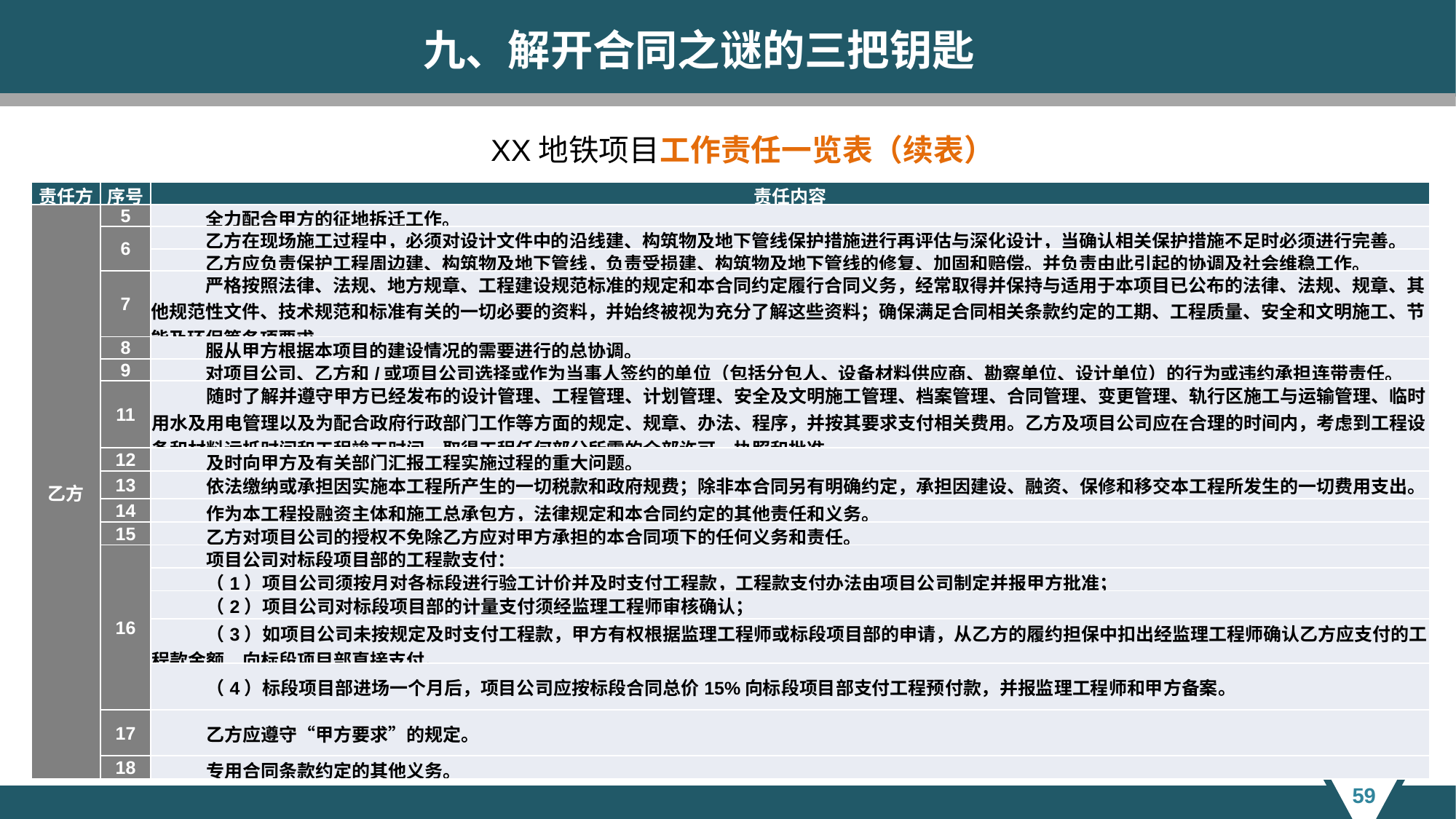

九、解开合同之谜的三把钥匙
XX地铁项目工作责任一览表（续表）
| 责任方 | 序号 | 责任内容 |
| --- | --- | --- |
| 乙方 | 5 | 全力配合甲方的征地拆迁工作。 |
|  | 6 | 乙方在现场施工过程中，必须对设计文件中的沿线建、构筑物及地下管线保护措施进行再评估与深化设计，当确认相关保护措施不足时必须进行完善。 |
|  |  | 乙方应负责保护工程周边建、构筑物及地下管线，负责受损建、构筑物及地下管线的修复、加固和赔偿。并负责由此引起的协调及社会维稳工作。 |
|  | 7 | 严格按照法律、法规、地方规章、工程建设规范标准的规定和本合同约定履行合同义务，经常取得并保持与适用于本项目已公布的法律、法规、规章、其他规范性文件、技术规范和标准有关的一切必要的资料，并始终被视为充分了解这些资料；确保满足合同相关条款约定的工期、工程质量、安全和文明施工、节能及环保等各项要求。 |
|  | 8 | 服从甲方根据本项目的建设情况的需要进行的总协调。 |
|  | 9 | 对项目公司、乙方和/或项目公司选择或作为当事人签约的单位（包括分包人、设备材料供应商、勘察单位、设计单位）的行为或违约承担连带责任。 |
|  | 11 | 随时了解并遵守甲方已经发布的设计管理、工程管理、计划管理、安全及文明施工管理、档案管理、合同管理、变更管理、轨行区施工与运输管理、临时用水及用电管理以及为配合政府行政部门工作等方面的规定、规章、办法、程序，并按其要求支付相关费用。乙方及项目公司应在合理的时间内，考虑到工程设备和材料运抵时间和工程竣工时间，取得工程任何部分所需的全部许可、执照和批准。 |
|  | 12 | 及时向甲方及有关部门汇报工程实施过程的重大问题。 |
|  | 13 | 依法缴纳或承担因实施本工程所产生的一切税款和政府规费；除非本合同另有明确约定，承担因建设、融资、保修和移交本工程所发生的一切费用支出。 |
|  | 14 | 作为本工程投融资主体和施工总承包方，法律规定和本合同约定的其他责任和义务。 |
|  | 15 | 乙方对项目公司的授权不免除乙方应对甲方承担的本合同项下的任何义务和责任。 |
|  | 16 | 项目公司对标段项目部的工程款支付： |
|  |  | （1）项目公司须按月对各标段进行验工计价并及时支付工程款，工程款支付办法由项目公司制定并报甲方批准； |
|  |  | （2）项目公司对标段项目部的计量支付须经监理工程师审核确认； |
|  |  | （3）如项目公司未按规定及时支付工程款，甲方有权根据监理工程师或标段项目部的申请，从乙方的履约担保中扣出经监理工程师确认乙方应支付的工程款金额，向标段项目部直接支付。 |
|  |  | （4）标段项目部进场一个月后，项目公司应按标段合同总价15%向标段项目部支付工程预付款，并报监理工程师和甲方备案。 |
|  | 17 | 乙方应遵守“甲方要求”的规定。 |
|  | 18 | 专用合同条款约定的其他义务。 |